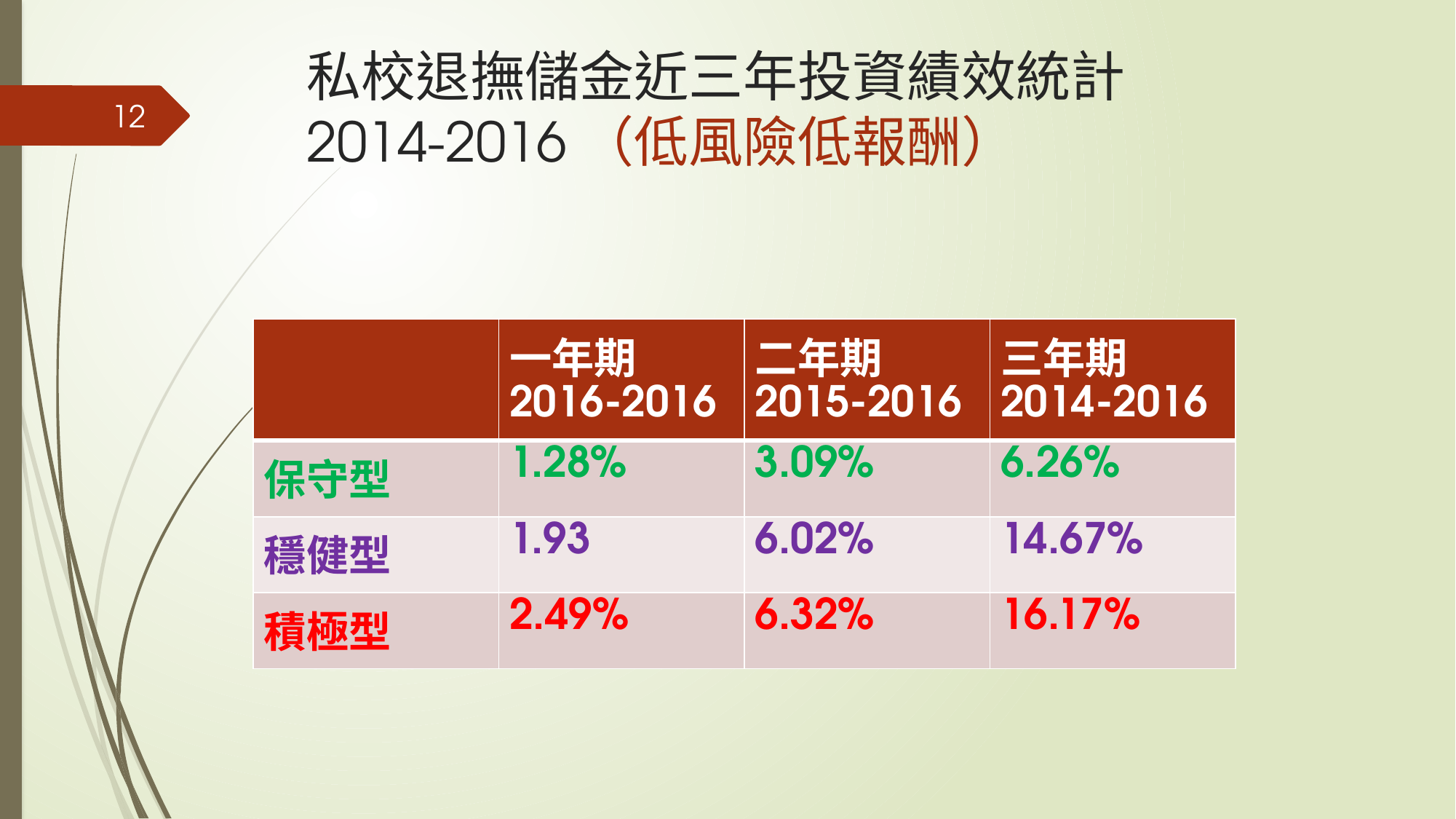

# 私校退撫儲金近三年投資績效統計 2014-2016（低風險低報酬）
12
|  | 一年期2016-2016 | 二年期2015-2016 | 三年期2014-2016 |
| --- | --- | --- | --- |
| 保守型 | 1.28% | 3.09% | 6.26% |
| 穩健型 | 1.93 | 6.02% | 14.67% |
| 積極型 | 2.49% | 6.32% | 16.17% |